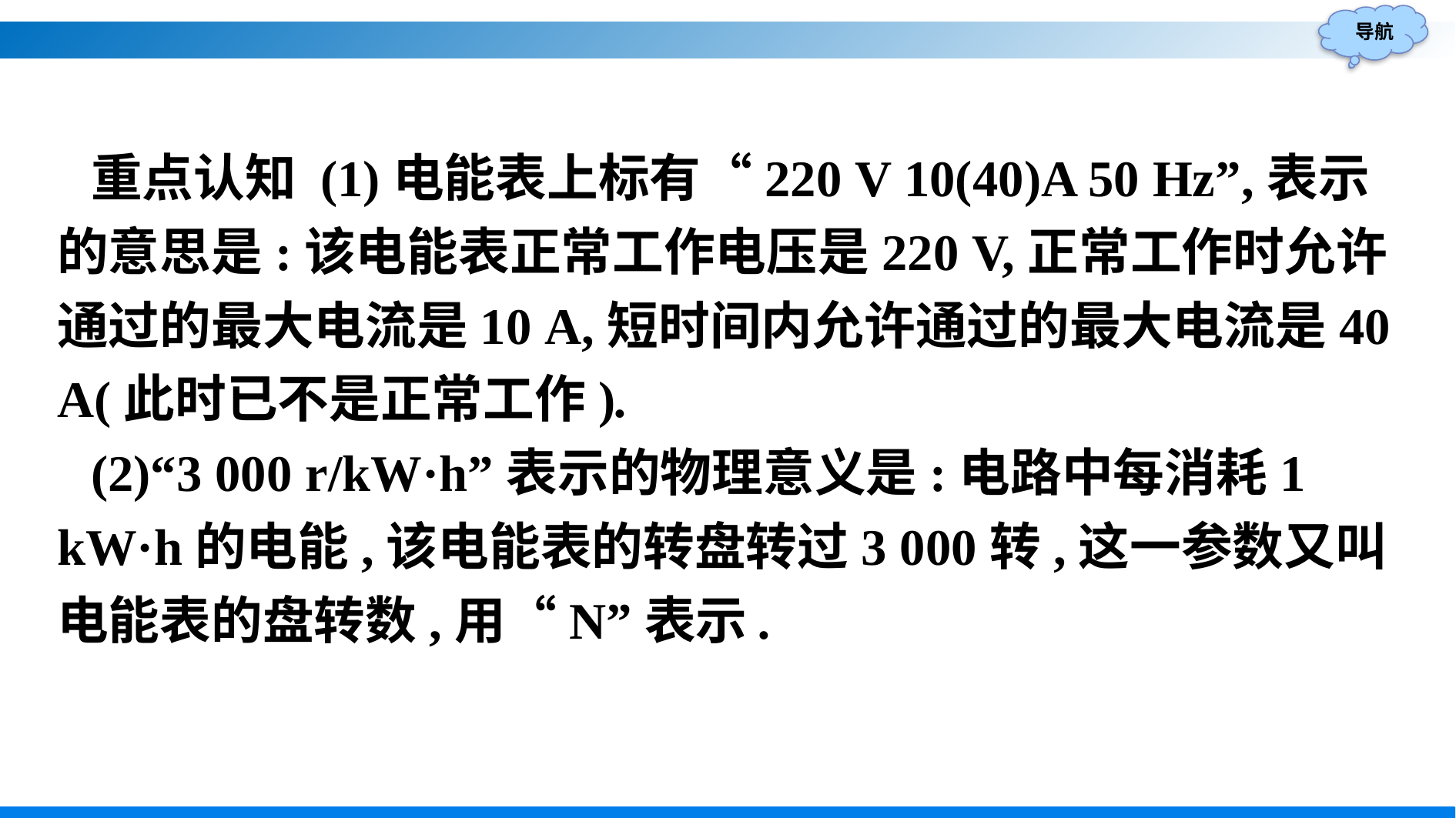

重点认知 (1)电能表上标有“220 V 10(40)A 50 Hz”,表示的意思是:该电能表正常工作电压是220 V,正常工作时允许通过的最大电流是10 A,短时间内允许通过的最大电流是40 A(此时已不是正常工作).
(2)“3 000 r/kW·h”表示的物理意义是:电路中每消耗1 kW·h的电能,该电能表的转盘转过3 000转,这一参数又叫电能表的盘转数,用“N”表示.